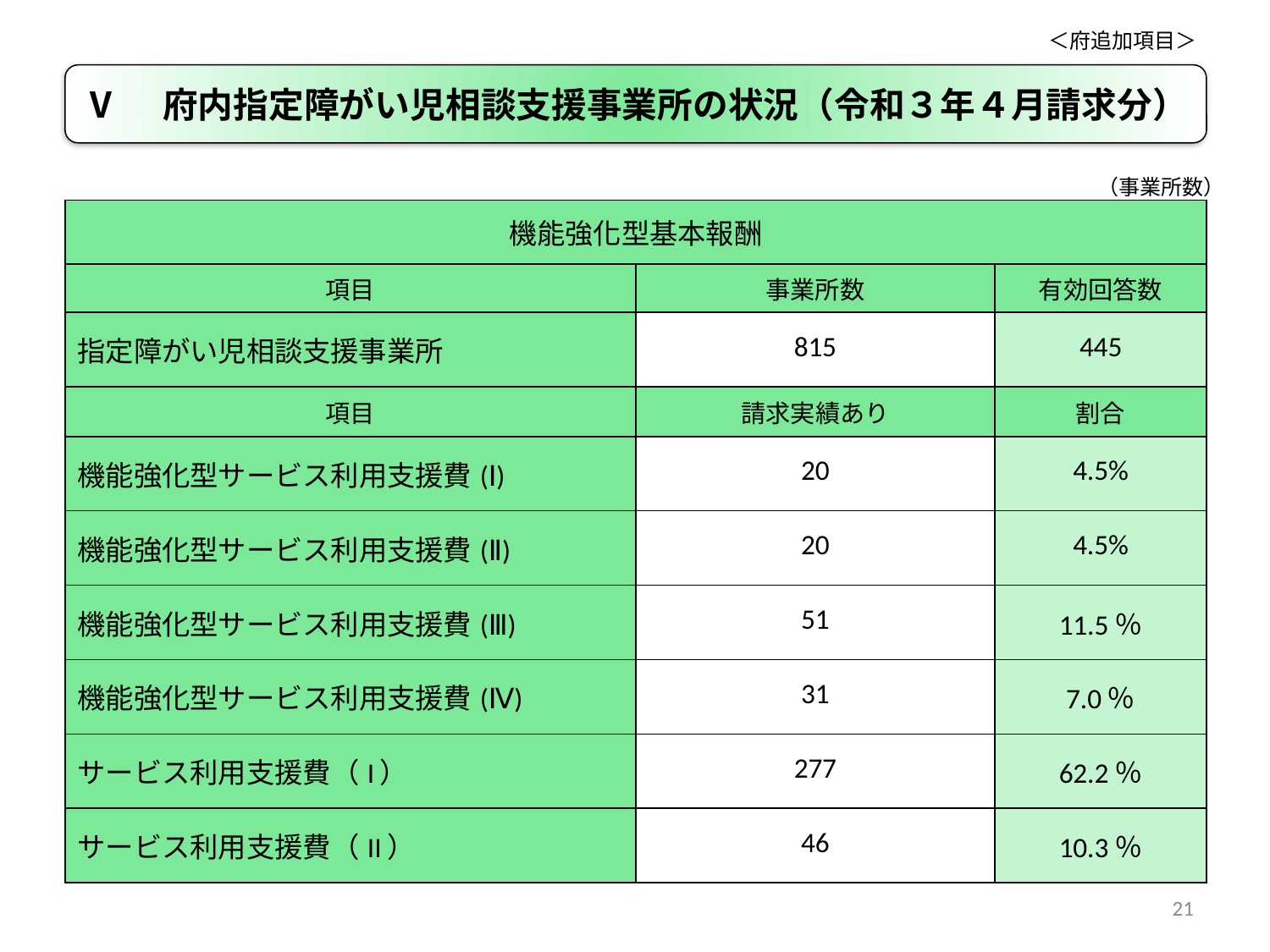

＜府追加項目＞
Ⅴ　府内指定障がい児相談支援事業所の状況（令和３年４月請求分）
（事業所数）
| 機能強化型基本報酬 |  |  |
| --- | --- | --- |
| 項目 | 事業所数 | 有効回答数 |
| 指定障がい児相談支援事業所 | 815 | 445 |
| 項目 | 請求実績あり | 割合 |
| 機能強化型サービス利用支援費(Ⅰ) | 20 | 4.5% |
| 機能強化型サービス利用支援費(Ⅱ) | 20 | 4.5% |
| 機能強化型サービス利用支援費(Ⅲ) | 51 | 11.5％ |
| 機能強化型サービス利用支援費(Ⅳ) | 31 | 7.0％ |
| サービス利用支援費（I） | 277 | 62.2％ |
| サービス利用支援費（II） | 46 | 10.3％ |
21